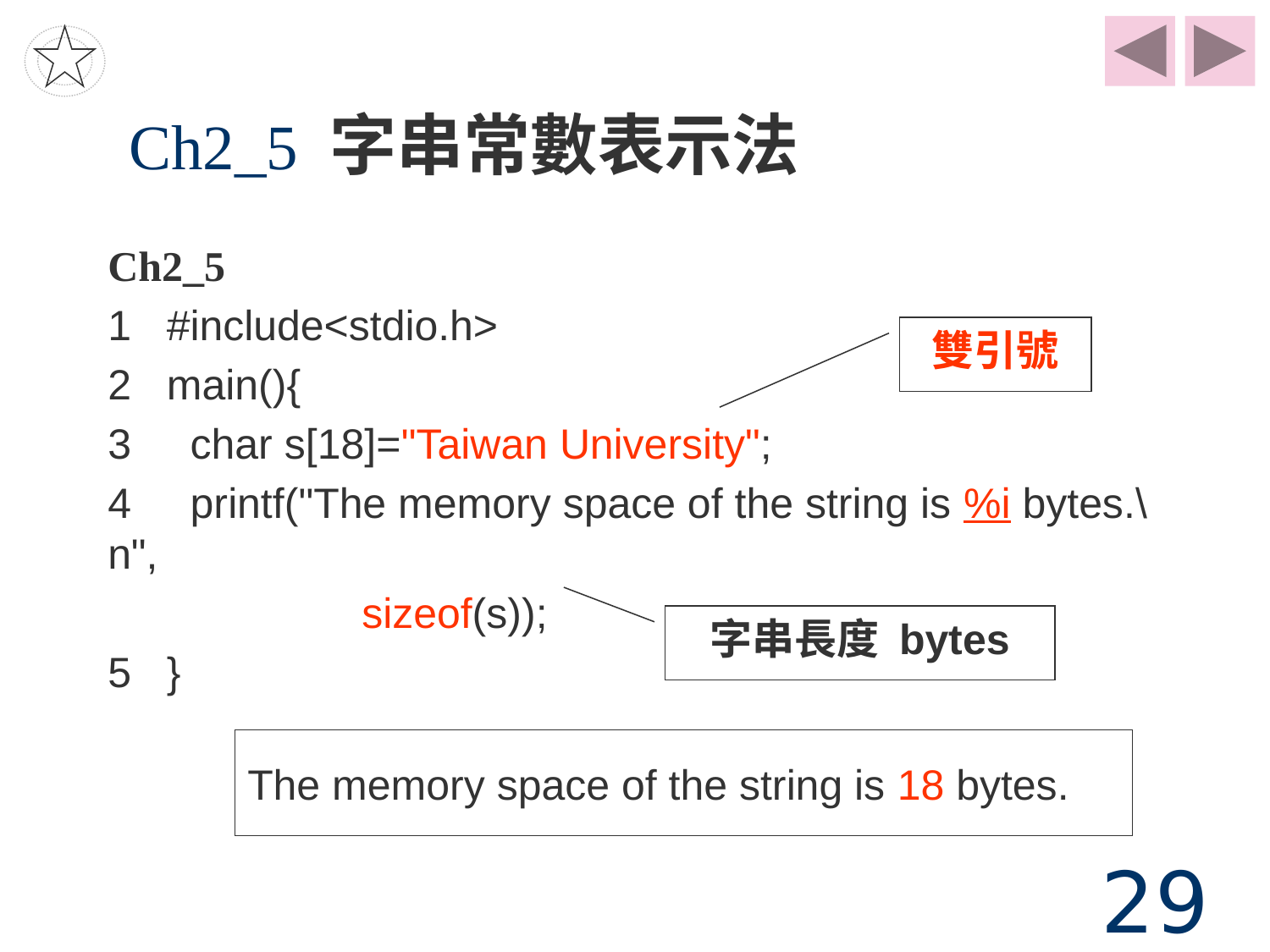

# Ch2_5 字串常數表示法
Ch2_5
1   #include<stdio.h>
2   main(){
3     char s[18]="Taiwan University";
4     printf("The memory space of the string is %i bytes.\n",
		sizeof(s));
5   }
雙引號
字串長度 bytes
The memory space of the string is 18 bytes.
29